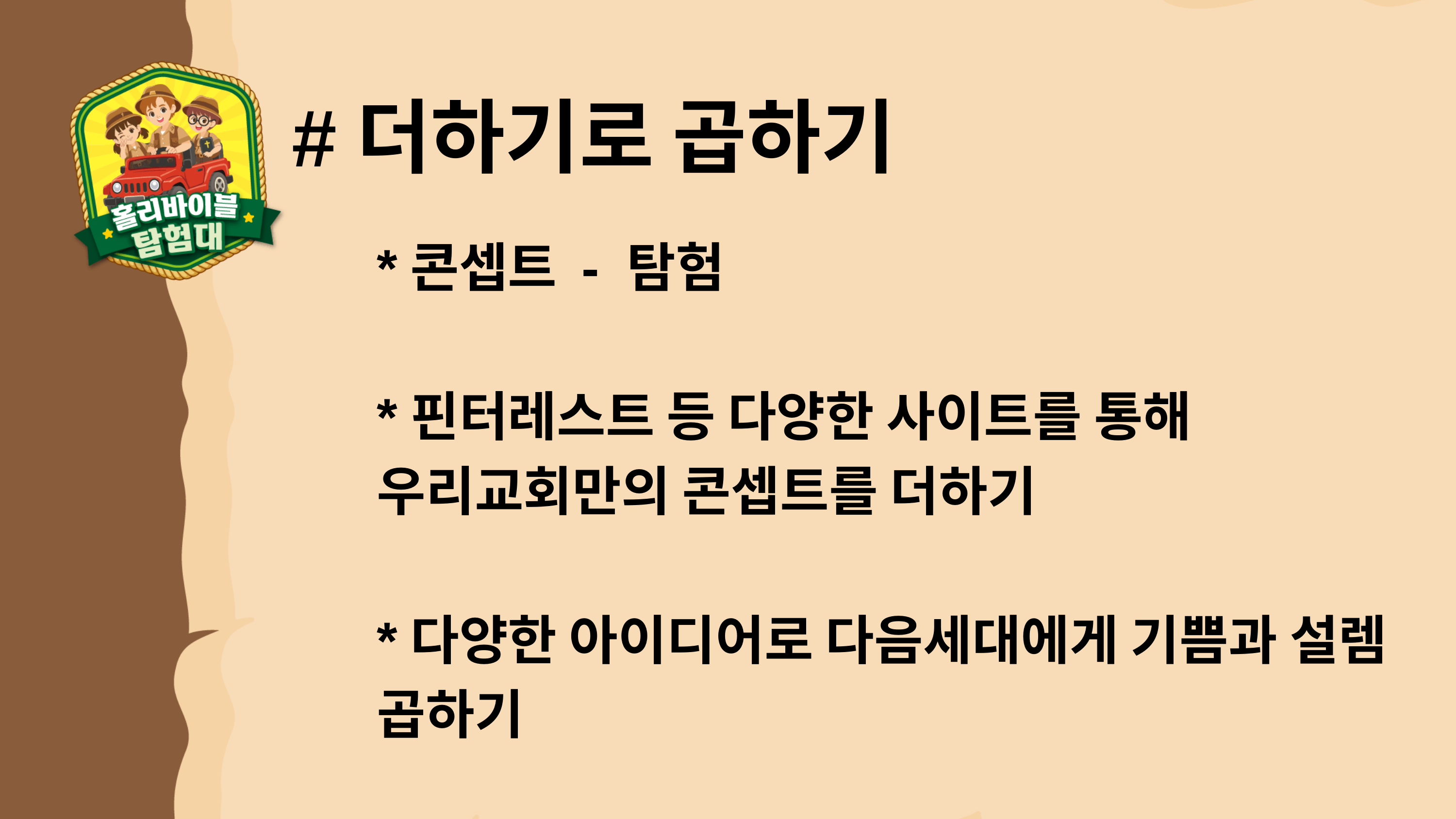

#더하기로 곱하기
*콘셉트 - 탐험

*핀터레스트 등 다양한 사이트를 통해 우리교회만의 콘셉트를 더하기

*다양한 아이디어로 다음세대에게 기쁨과 설렘 곱하기